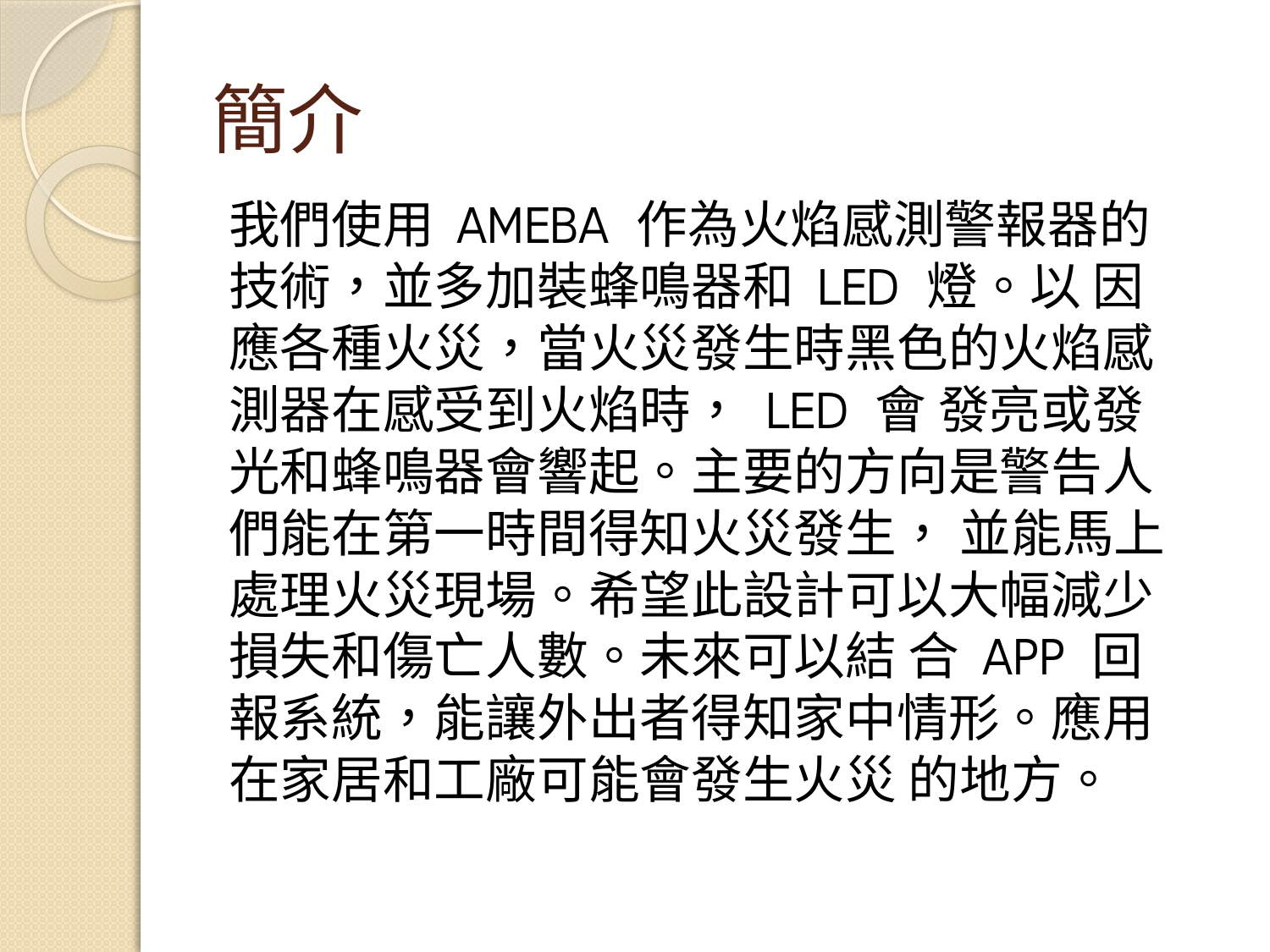

# 簡介
	我們使用 AMEBA 作為火焰感測警報器的技術，並多加裝蜂鳴器和 LED 燈。以 因應各種火災，當火災發生時黑色的火焰感測器在感受到火焰時， LED 會 發亮或發光和蜂鳴器會響起。主要的方向是警告人們能在第一時間得知火災發生， 並能馬上處理火災現場。希望此設計可以大幅減少損失和傷亡人數。未來可以結 合 APP 回報系統，能讓外出者得知家中情形。應用在家居和工廠可能會發生火災 的地方。